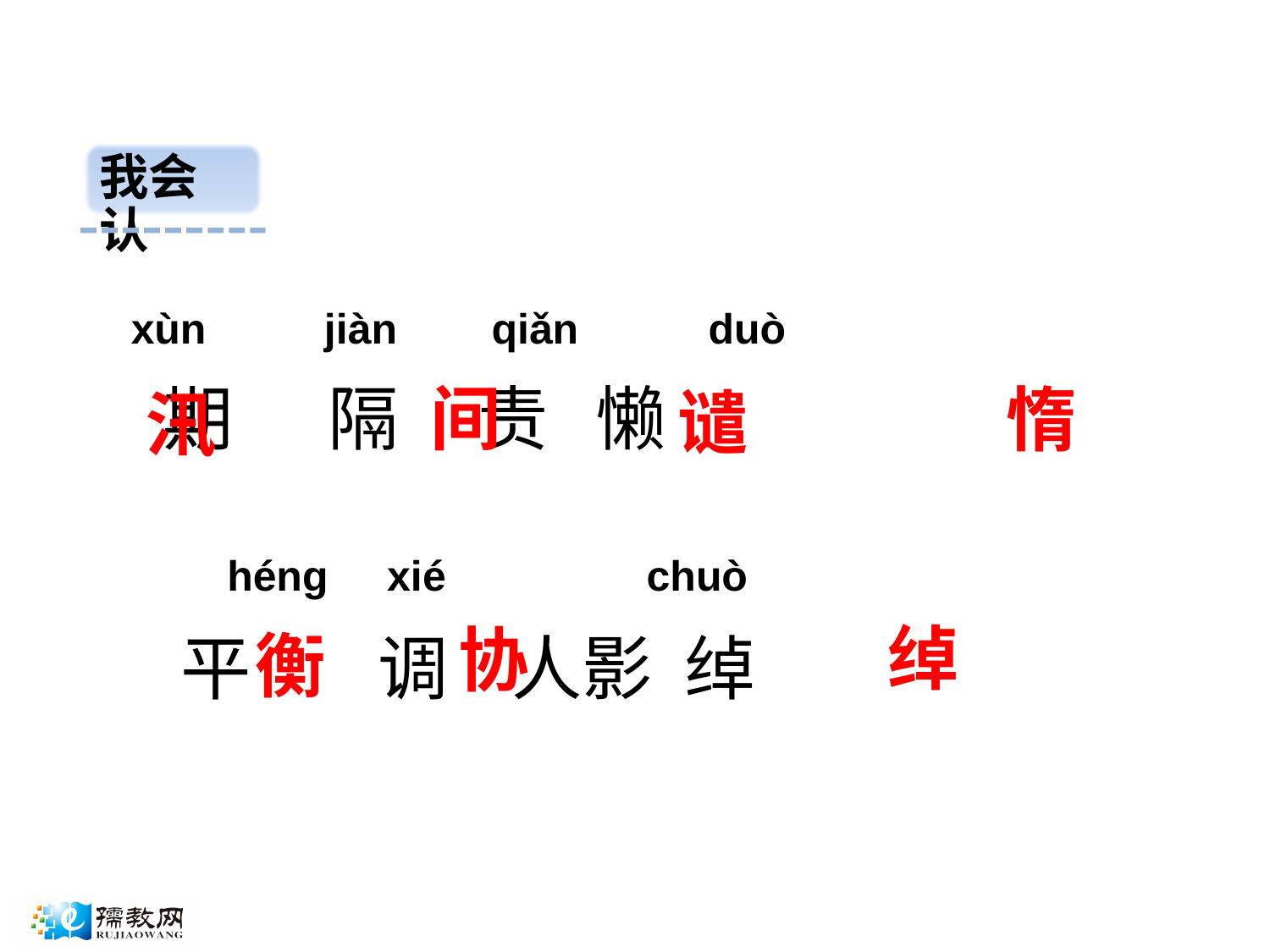

我会认

   xùn          jiàn        qiǎn           duò
    期      隔     责   懒
间
惰
谴
汛
    héng     xié                 chuò
绰
协
衡
 平        调    人影  绰